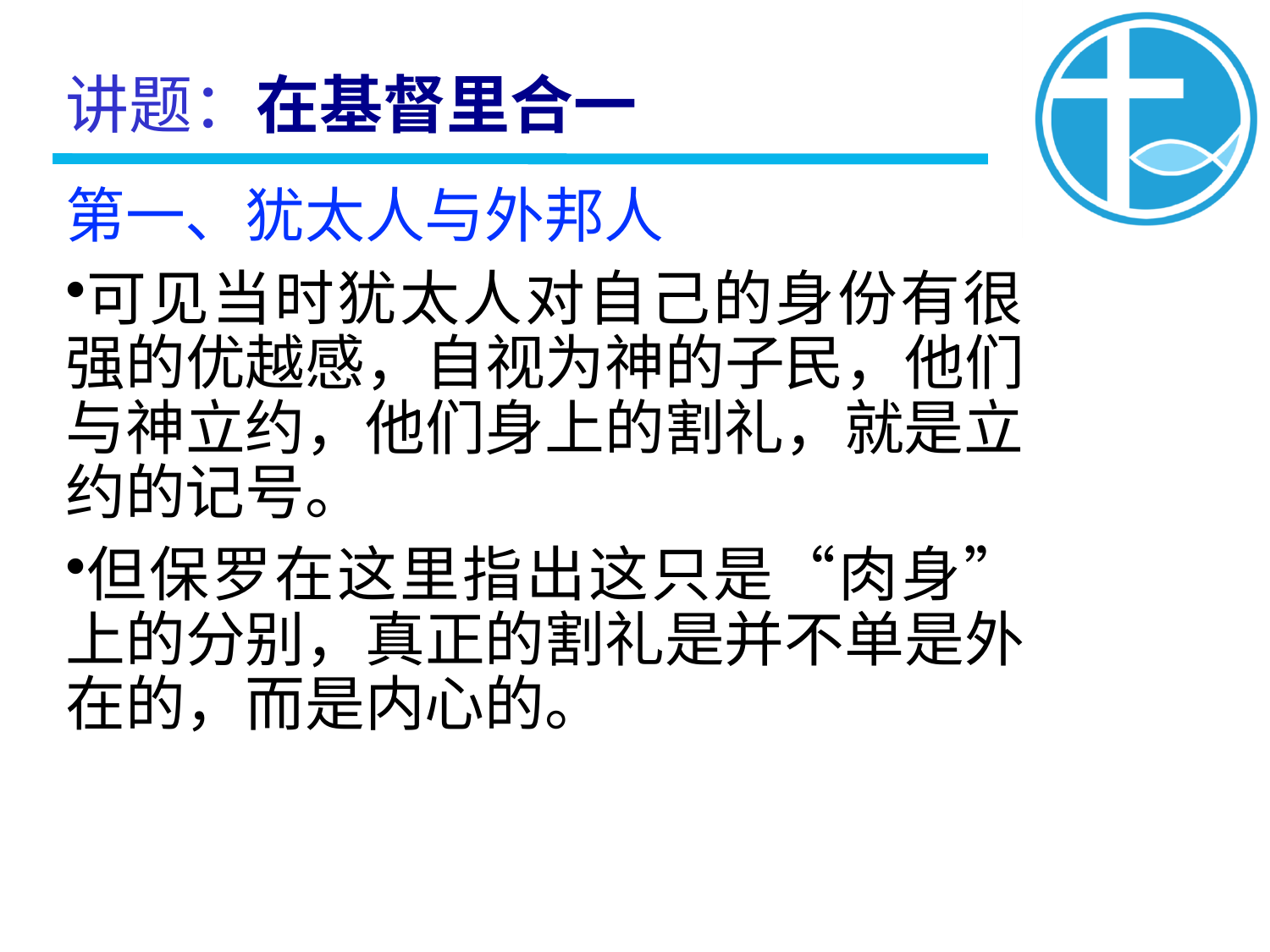

讲题：在基督里合一
第一、犹太人与外邦人
可见当时犹太人对自己的身份有很强的优越感，自视为神的子民，他们与神立约，他们身上的割礼，就是立约的记号。
但保罗在这里指出这只是“肉身”上的分别，真正的割礼是并不单是外在的，而是内心的。